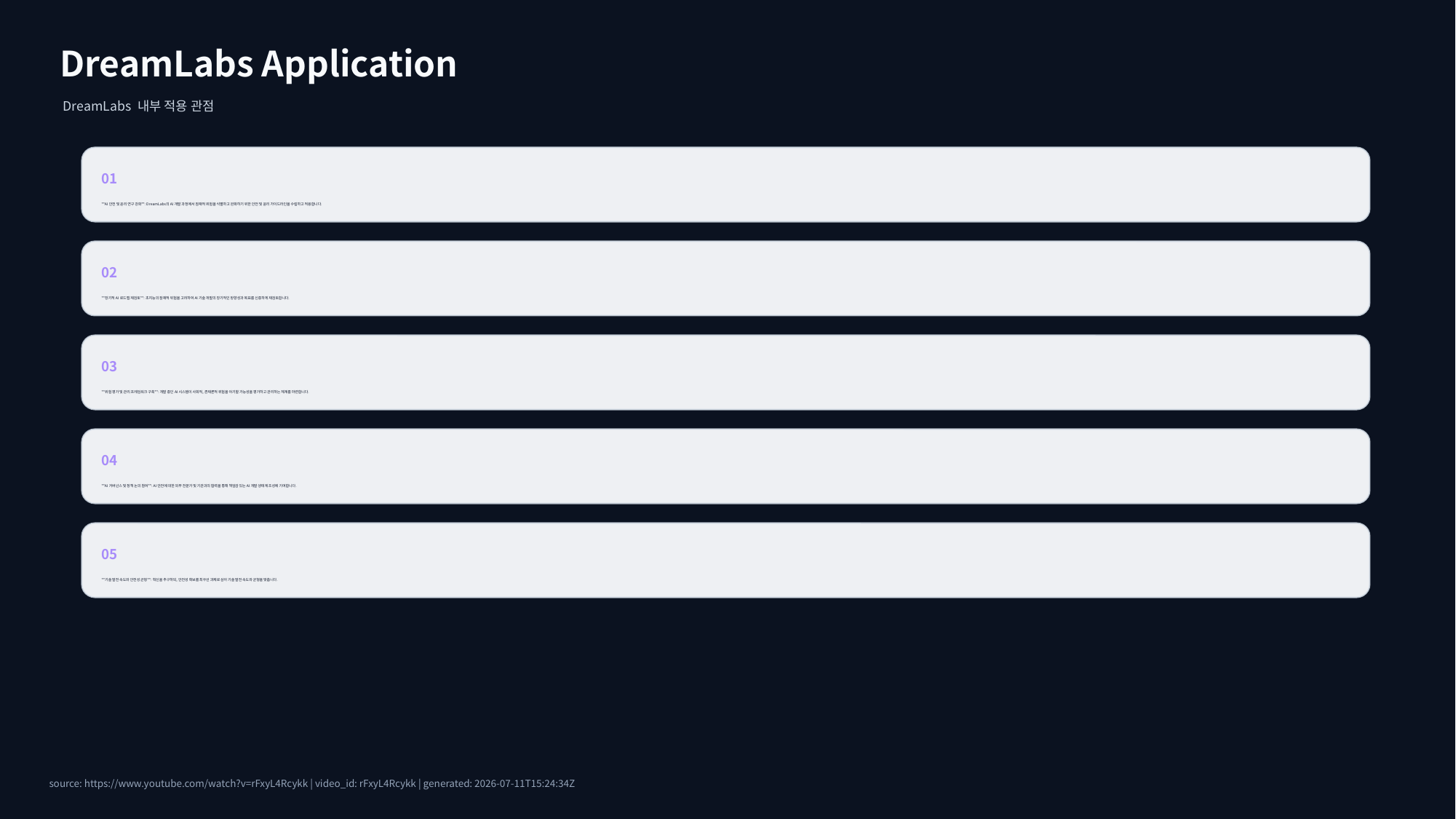

DreamLabs Application
DreamLabs 내부 적용 관점

01
**AI 안전 및 윤리 연구 강화**: DreamLabs의 AI 개발 과정에서 잠재적 위험을 식별하고 완화하기 위한 안전 및 윤리 가이드라인을 수립하고 적용합니다.

02
**장기적 AI 로드맵 재검토**: 초지능의 잠재적 위험을 고려하여 AI 기술 개발의 장기적인 방향성과 목표를 신중하게 재검토합니다.

03
**위험 평가 및 관리 프레임워크 구축**: 개발 중인 AI 시스템이 사회적, 존재론적 위험을 야기할 가능성을 평가하고 관리하는 체계를 마련합니다.

04
**AI 거버넌스 및 정책 논의 참여**: AI 안전에 대한 외부 전문가 및 기관과의 협력을 통해 책임감 있는 AI 개발 생태계 조성에 기여합니다.

05
**기술 발전 속도와 안전성 균형**: 혁신을 추구하되, 안전성 확보를 최우선 과제로 삼아 기술 발전 속도와 균형을 맞춥니다.
source: https://www.youtube.com/watch?v=rFxyL4Rcykk | video_id: rFxyL4Rcykk | generated: 2026-07-11T15:24:34Z